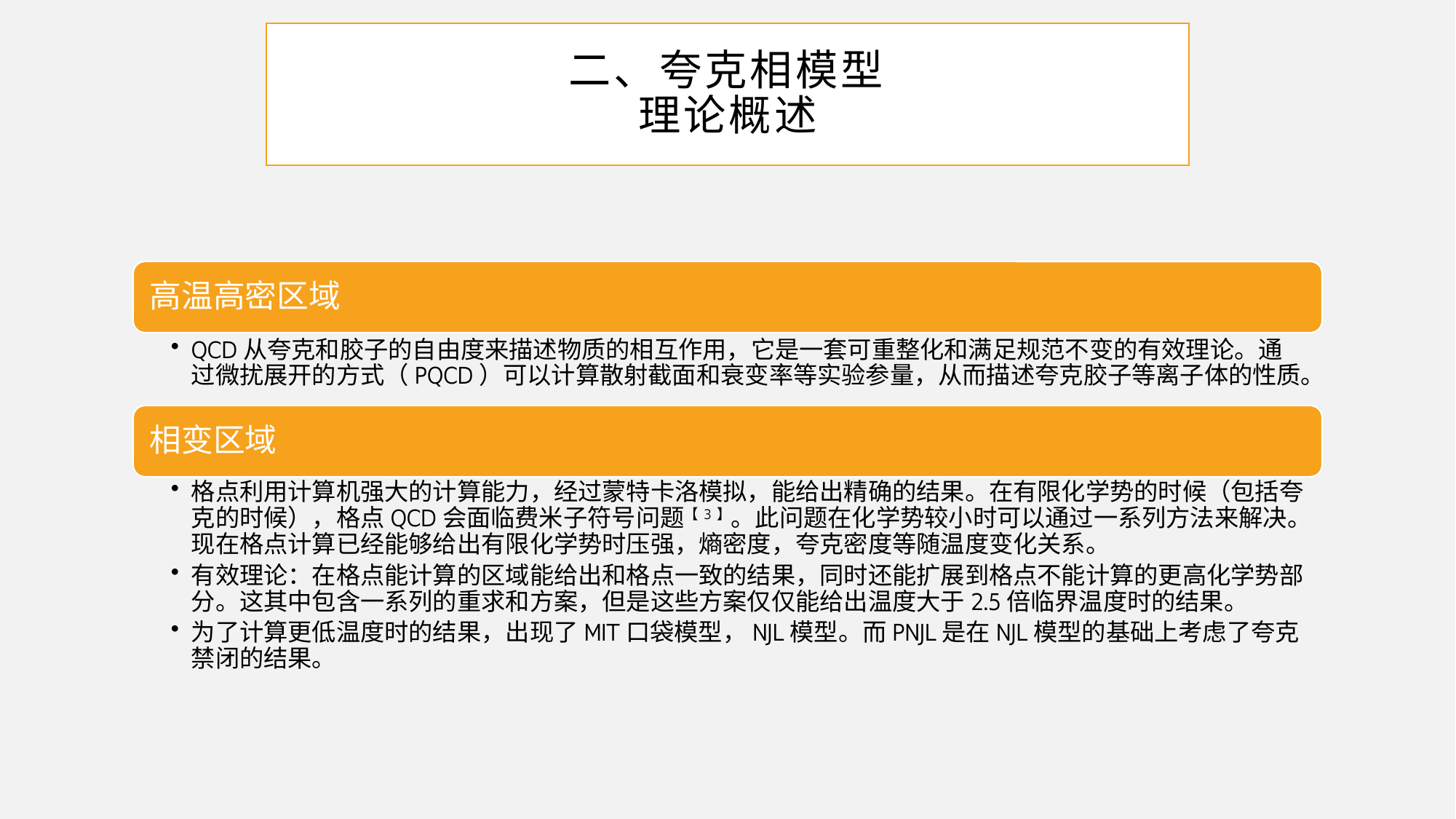

# 二、夸克相模型 理论概述
高温高密区域
QCD从夸克和胶子的自由度来描述物质的相互作用，它是一套可重整化和满足规范不变的有效理论。通过微扰展开的方式（PQCD）可以计算散射截面和衰变率等实验参量，从而描述夸克胶子等离子体的性质。
相变区域
格点利用计算机强大的计算能力，经过蒙特卡洛模拟，能给出精确的结果。在有限化学势的时候（包括夸克的时候），格点QCD会面临费米子符号问题【3】。此问题在化学势较小时可以通过一系列方法来解决。现在格点计算已经能够给出有限化学势时压强，熵密度，夸克密度等随温度变化关系。
有效理论：在格点能计算的区域能给出和格点一致的结果，同时还能扩展到格点不能计算的更高化学势部分。这其中包含一系列的重求和方案，但是这些方案仅仅能给出温度大于2.5倍临界温度时的结果。
为了计算更低温度时的结果，出现了MIT口袋模型，NJL模型。而PNJL是在NJL模型的基础上考虑了夸克禁闭的结果。